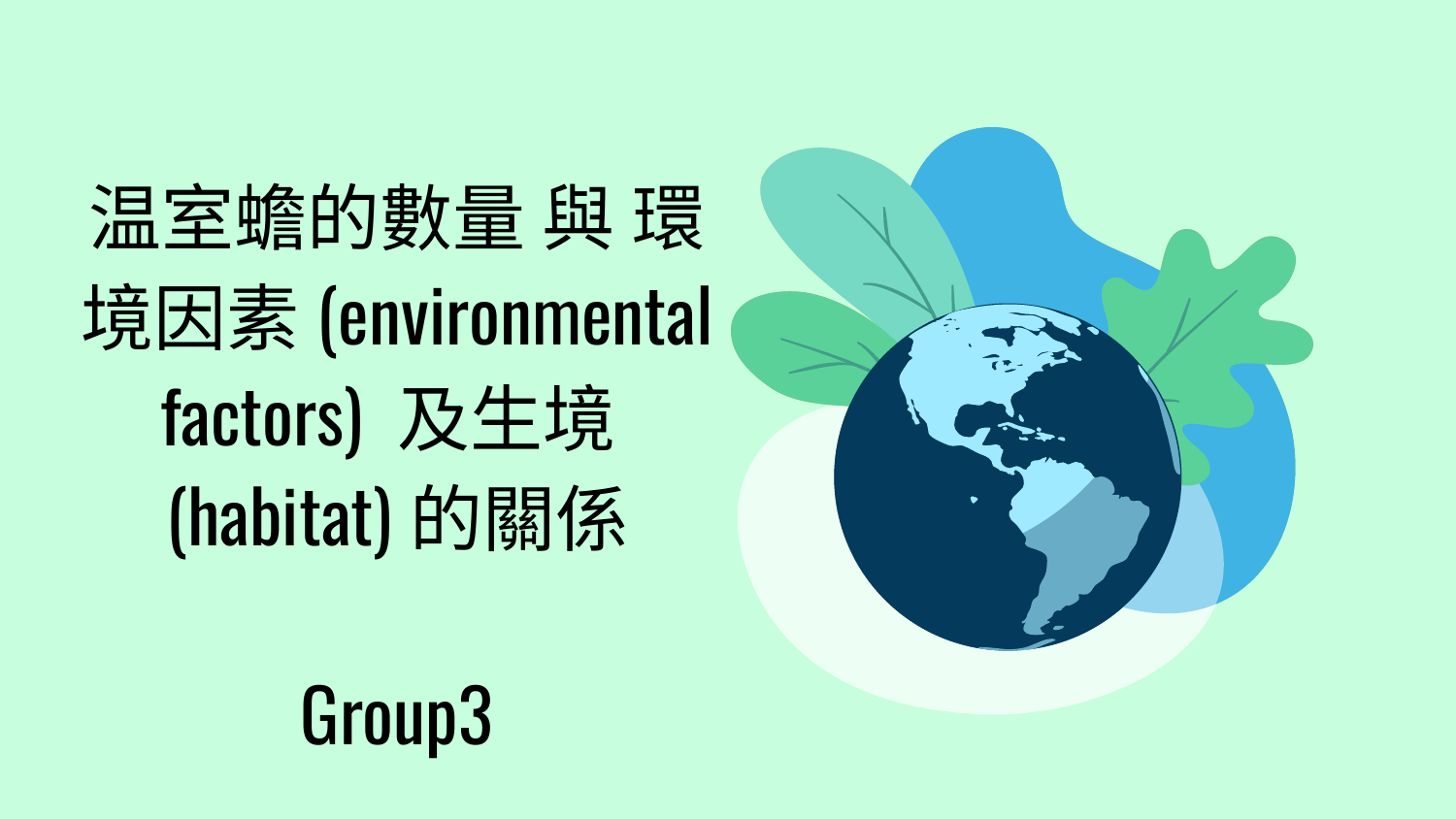

# 温室蟾的數量 與 環境因素(environmental factors) 及生境(habitat)的關係

Group3